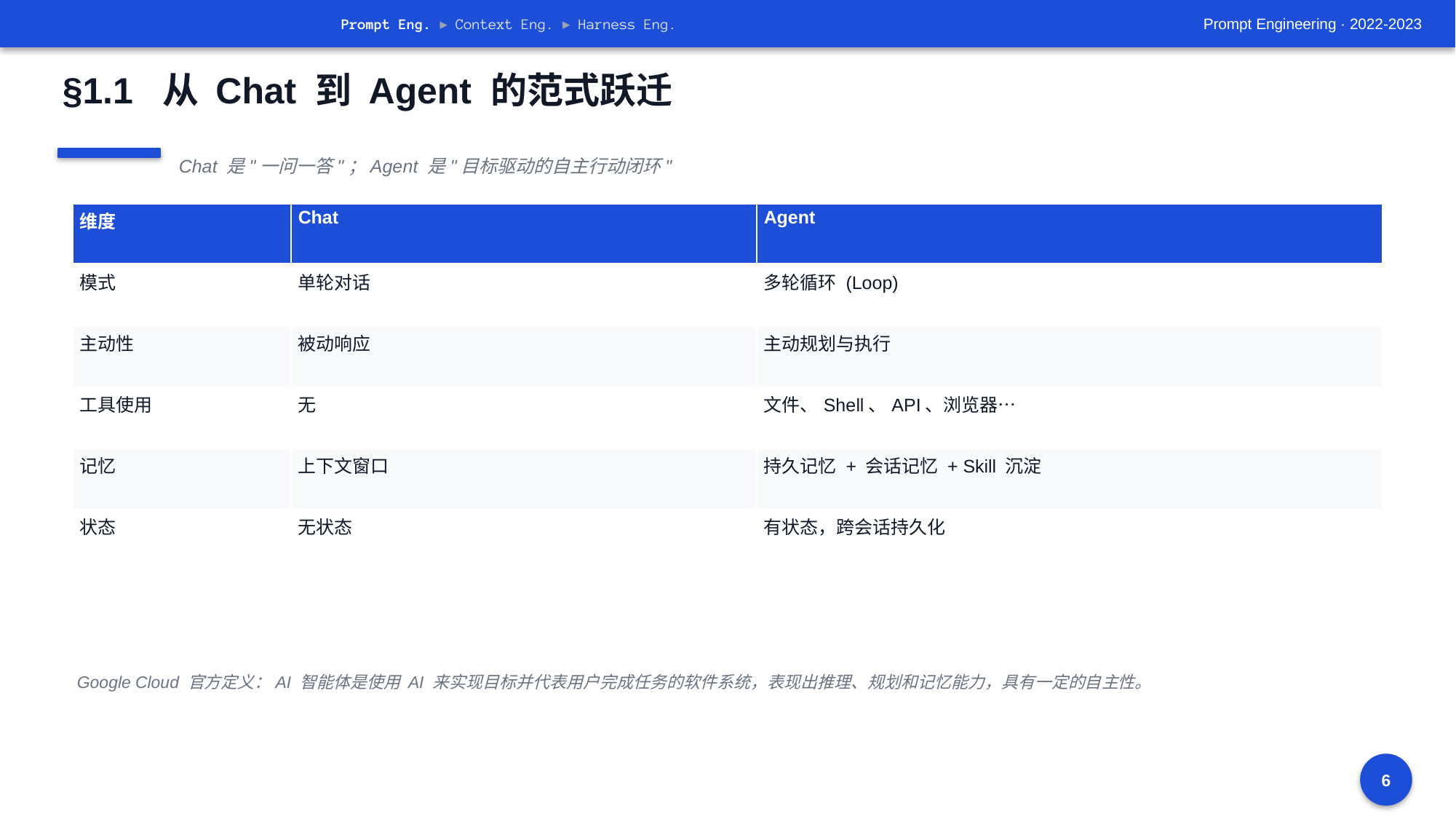

Prompt Eng.  ▸  Context Eng.  ▸  Harness Eng.
Prompt Engineering · 2022-2023
§1.1  从 Chat 到 Agent 的范式跃迁
Chat 是"一问一答"；Agent 是"目标驱动的自主行动闭环"

| 维度 | Chat | Agent |
| --- | --- | --- |
| 模式 | 单轮对话 | 多轮循环 (Loop) |
| 主动性 | 被动响应 | 主动规划与执行 |
| 工具使用 | 无 | 文件、Shell、API、浏览器… |
| 记忆 | 上下文窗口 | 持久记忆 + 会话记忆 + Skill 沉淀 |
| 状态 | 无状态 | 有状态，跨会话持久化 |
Google Cloud 官方定义：AI 智能体是使用 AI 来实现目标并代表用户完成任务的软件系统，表现出推理、规划和记忆能力，具有一定的自主性。

6